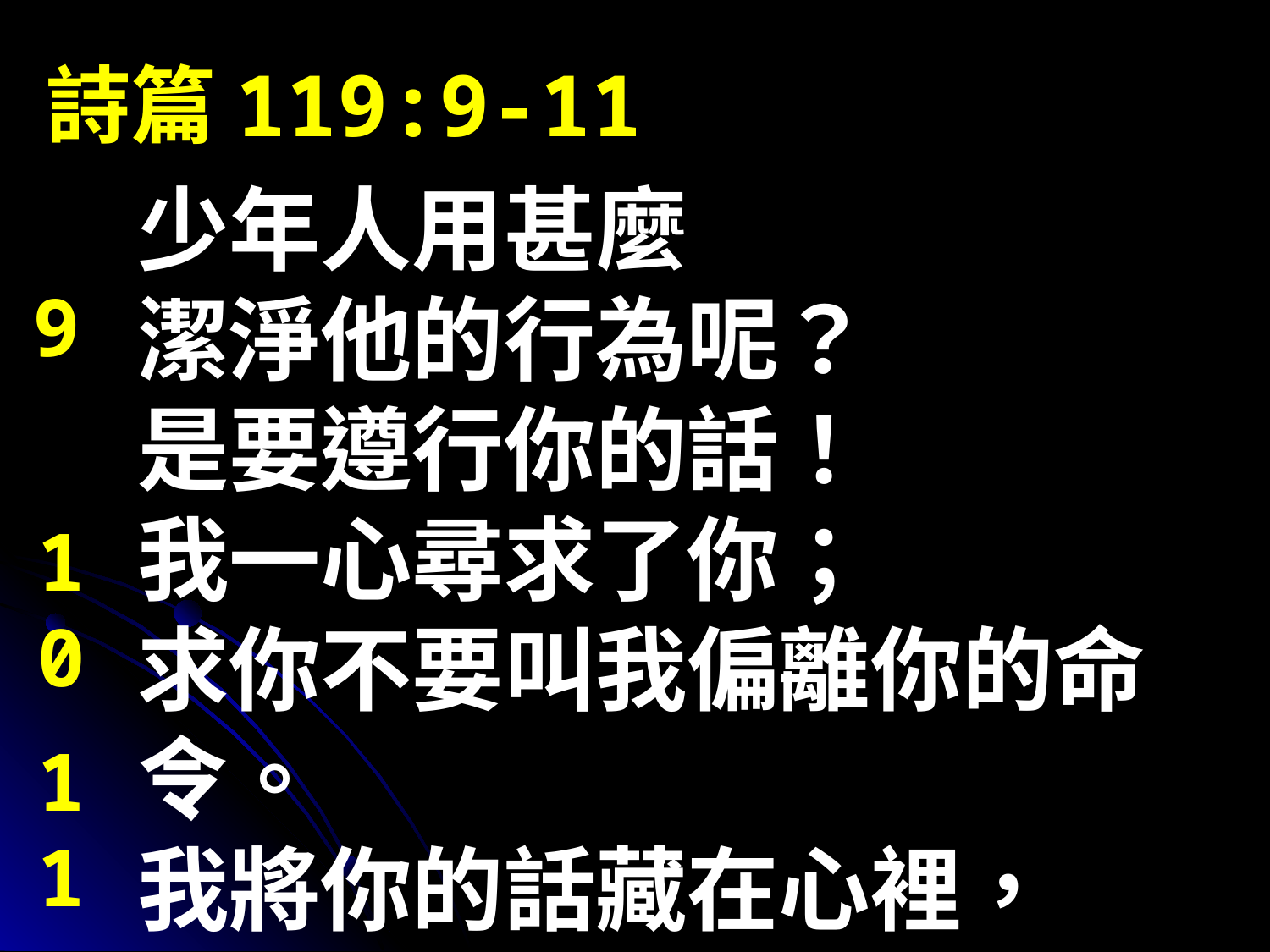

詩篇119:9-11
少年人用甚麼
潔淨他的行為呢？
是要遵行你的話！
我一心尋求了你；
求你不要叫我偏離你的命令。
我將你的話藏在心裡，
免得我得罪你。
 9
10
11